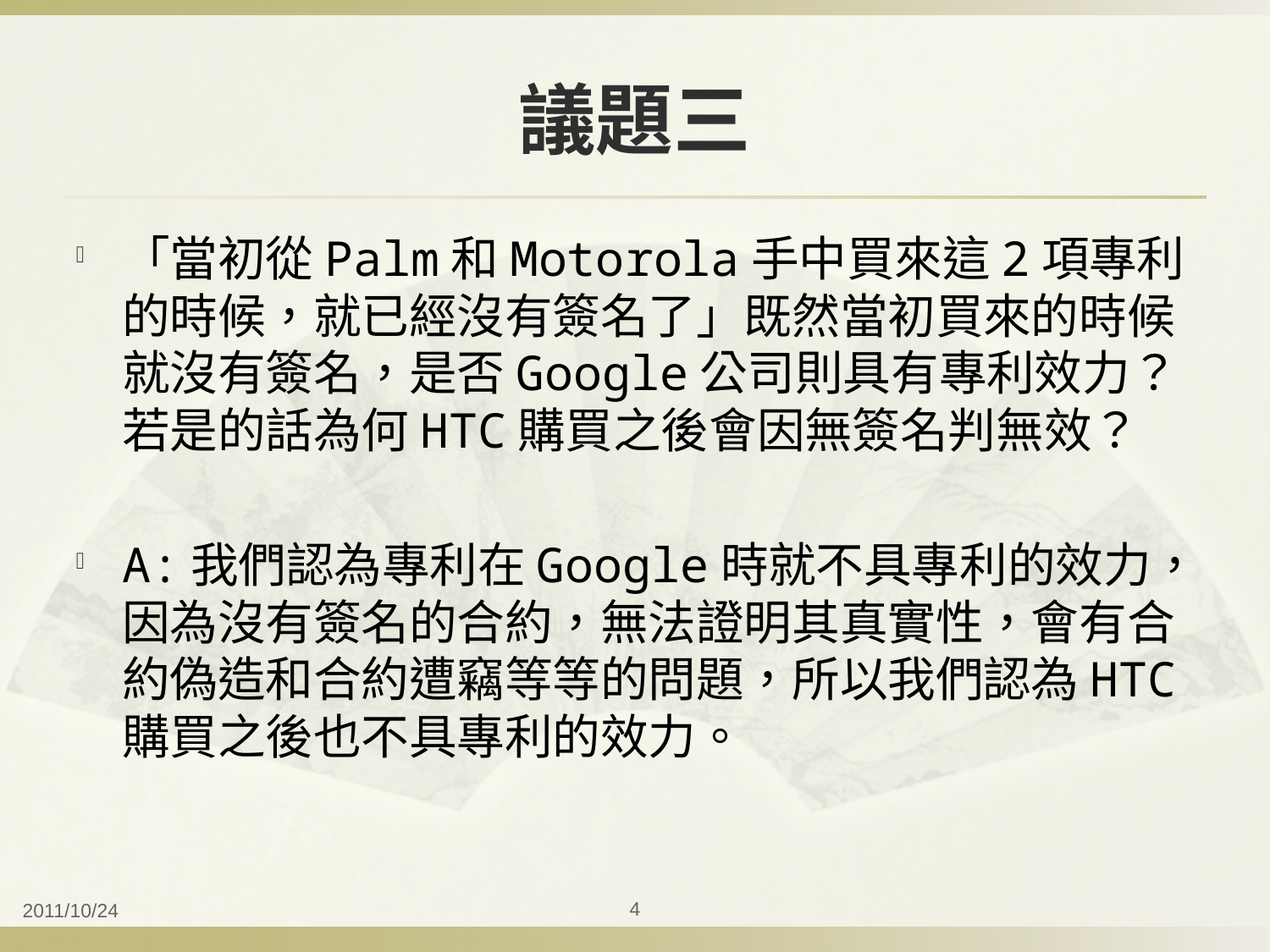

# 議題三
「當初從Palm和Motorola手中買來這2項專利的時候，就已經沒有簽名了」既然當初買來的時候就沒有簽名，是否Google公司則具有專利效力？若是的話為何HTC購買之後會因無簽名判無效？

A:我們認為專利在Google時就不具專利的效力，因為沒有簽名的合約，無法證明其真實性，會有合約偽造和合約遭竊等等的問題，所以我們認為HTC購買之後也不具專利的效力。
2011/10/24
4